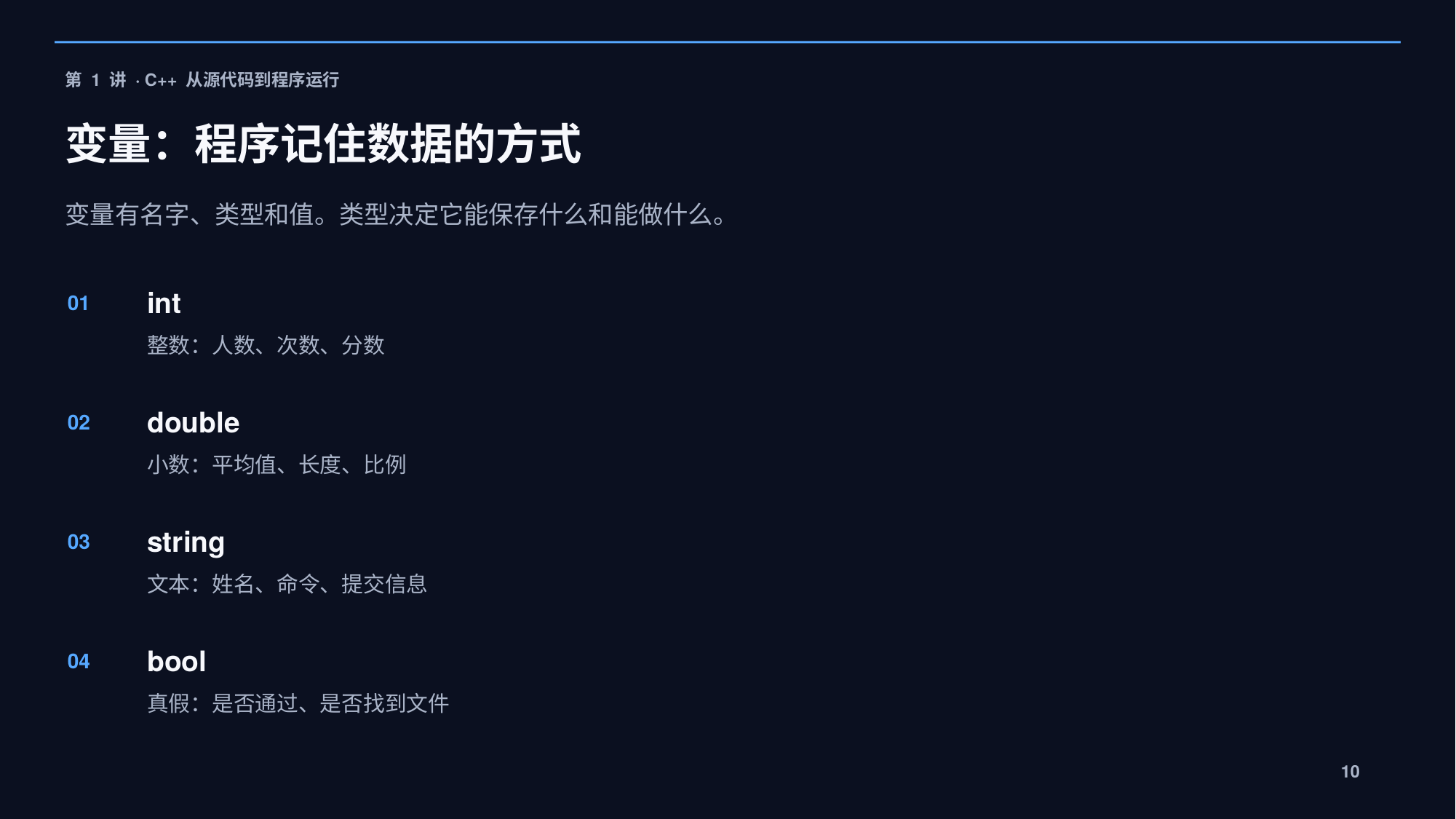

第 1 讲 · C++ 从源代码到程序运行
变量：程序记住数据的方式
变量有名字、类型和值。类型决定它能保存什么和能做什么。
int
01
整数：人数、次数、分数
double
02
小数：平均值、长度、比例
string
03
文本：姓名、命令、提交信息
bool
04
真假：是否通过、是否找到文件
10